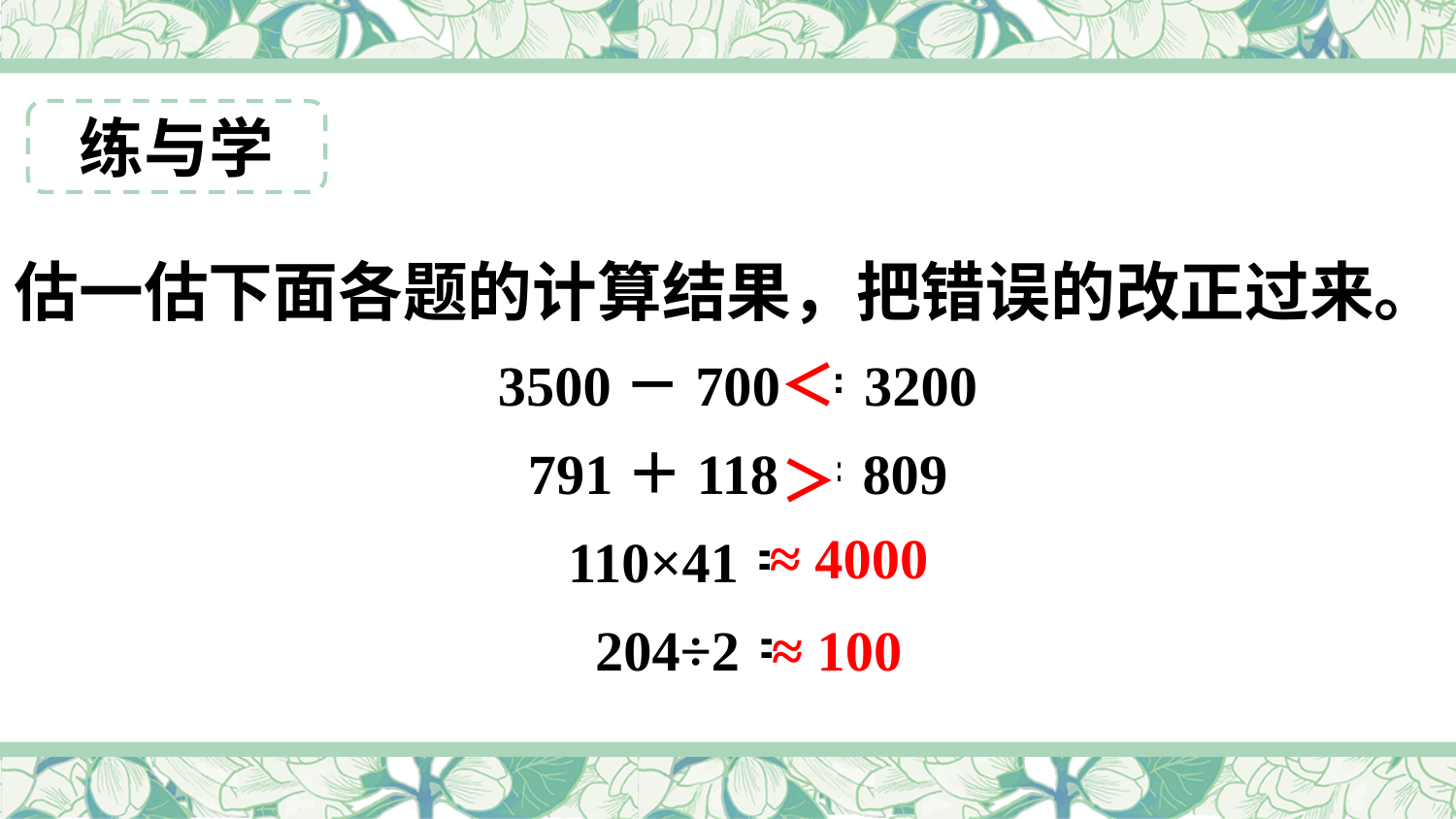

练与学

估一估下面各题的计算结果，把错误的改正过来。
3500－700＝3200
791＋118＝809
110×41＝410
204÷2＝12
＜
＞
≈ 4000
≈ 100